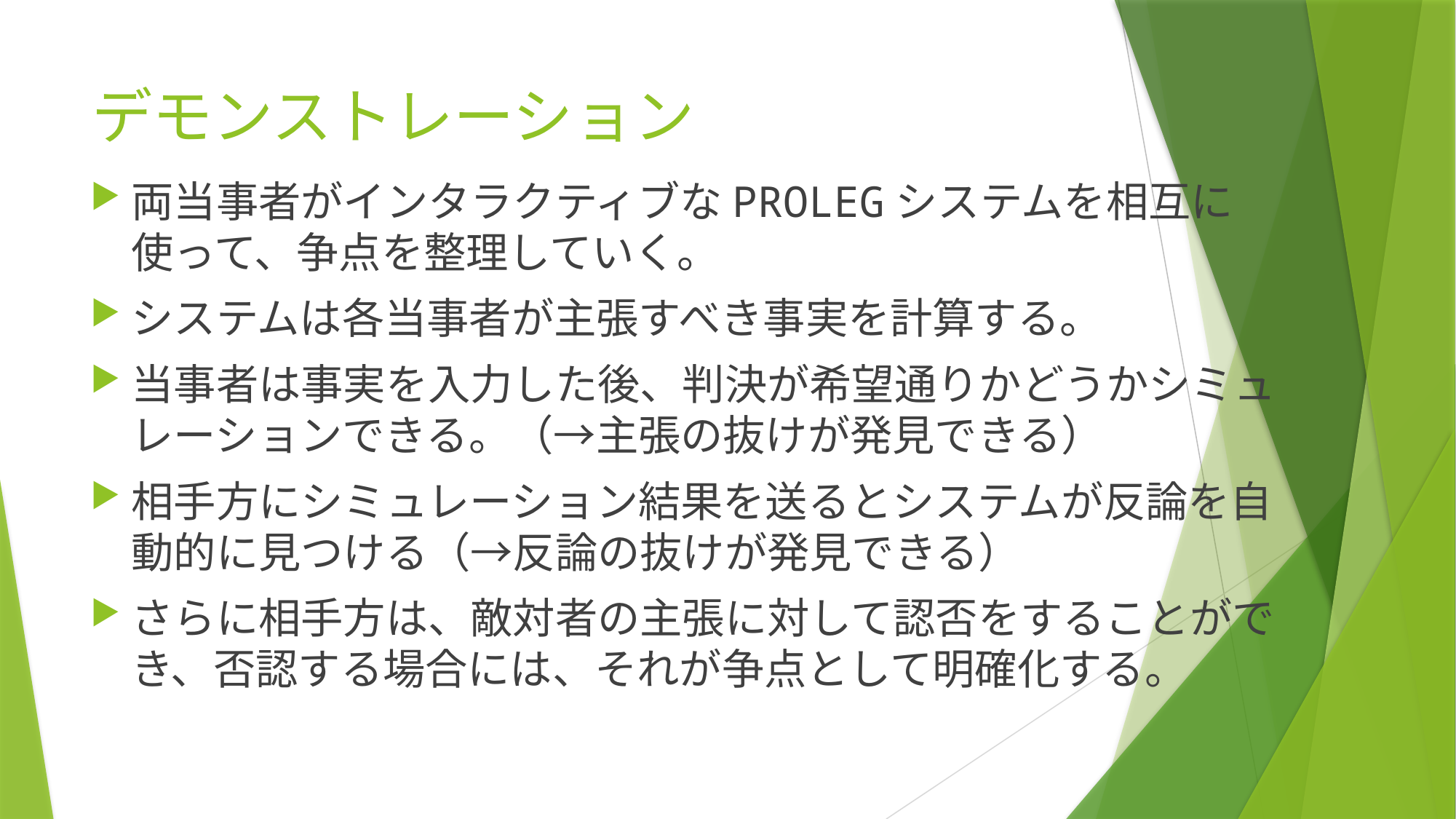

# デモンストレーション
両当事者がインタラクティブなPROLEGシステムを相互に使って、争点を整理していく。
システムは各当事者が主張すべき事実を計算する。
当事者は事実を入力した後、判決が希望通りかどうかシミュレーションできる。（→主張の抜けが発見できる）
相手方にシミュレーション結果を送るとシステムが反論を自動的に見つける（→反論の抜けが発見できる）
さらに相手方は、敵対者の主張に対して認否をすることができ、否認する場合には、それが争点として明確化する。